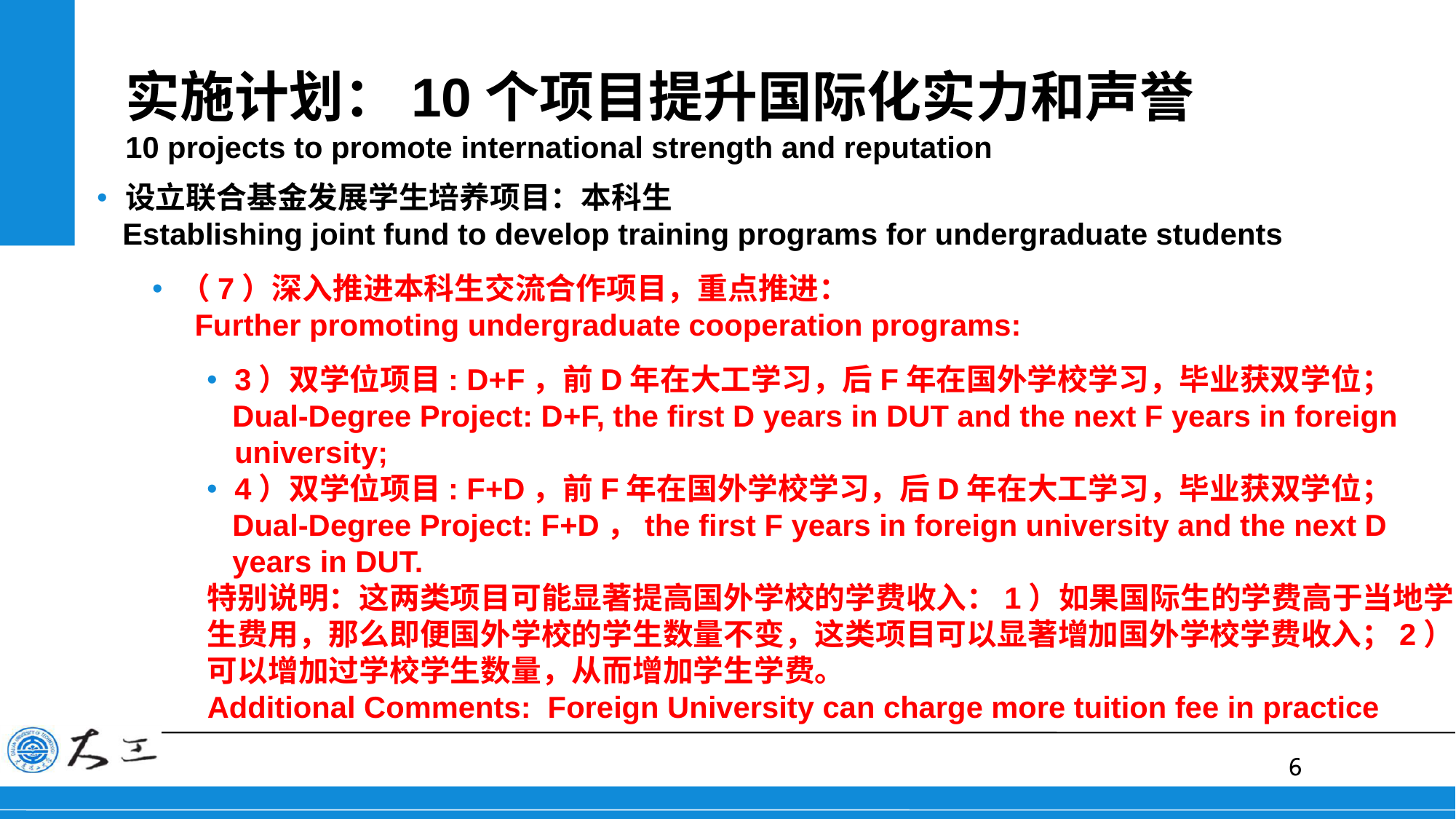

# 实施计划：10个项目提升国际化实力和声誉 10 projects to promote international strength and reputation
设立联合基金发展学生培养项目：本科生
   Establishing joint fund to develop training programs for undergraduate students
（7）深入推进本科生交流合作项目，重点推进：
     Further promoting undergraduate cooperation programs:
3）双学位项目: D+F，前D年在大工学习，后F年在国外学校学习，毕业获双学位；
   Dual-Degree Project: D+F, the first D years in DUT and the next F years in foreign university;
4）双学位项目: F+D，前F年在国外学校学习，后D年在大工学习，毕业获双学位；
   Dual-Degree Project: F+D，the first F years in foreign university and the next D
   years in DUT.
特别说明：这两类项目可能显著提高国外学校的学费收入：1）如果国际生的学费高于当地学生费用，那么即便国外学校的学生数量不变，这类项目可以显著增加国外学校学费收入；2）可以增加过学校学生数量，从而增加学生学费。
Additional Comments:  Foreign University can charge more tuition fee in practice